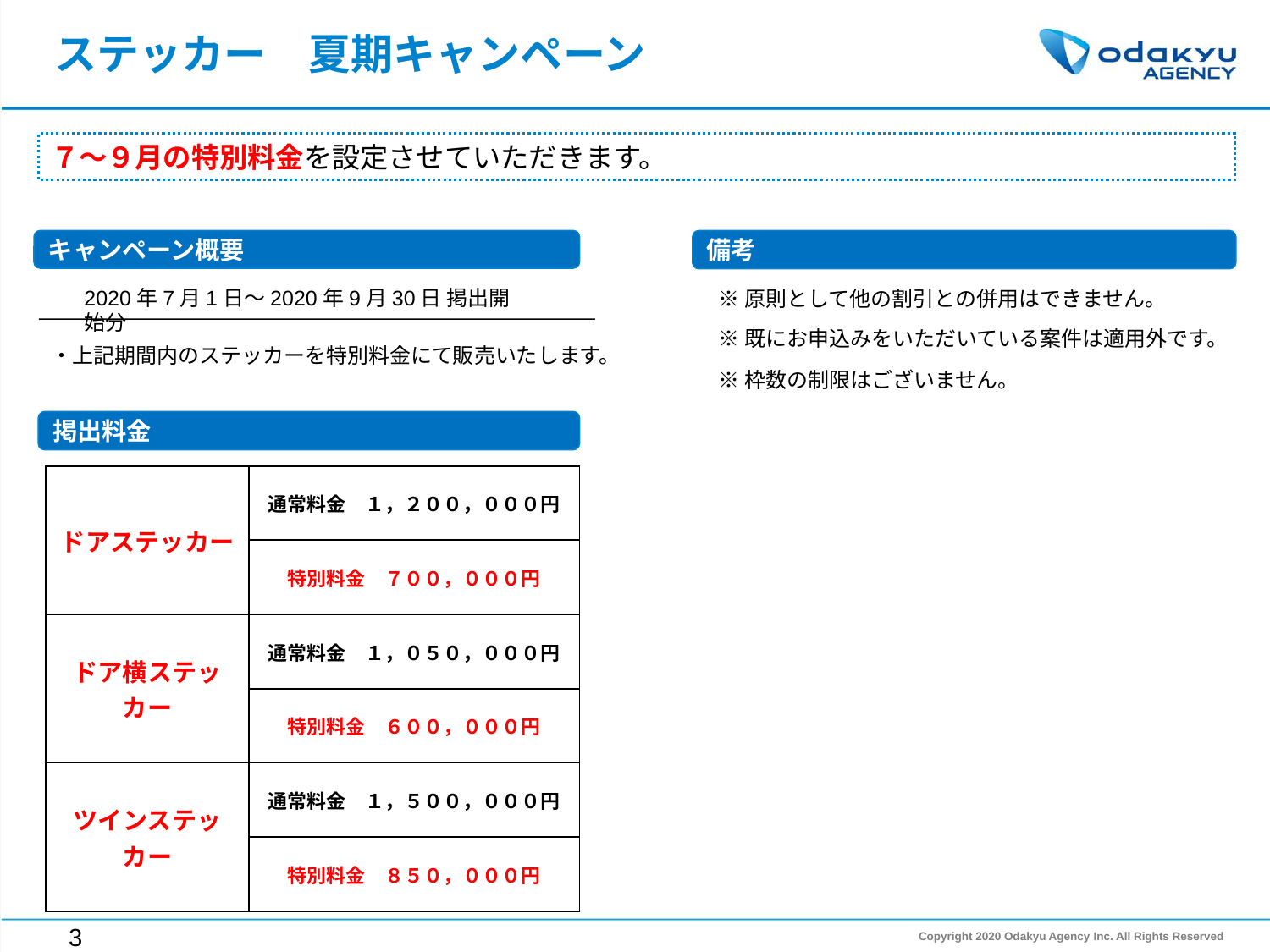

ステッカー　夏期キャンペーン
７～９月の特別料金を設定させていただきます。
キャンペーン概要
備考
2020年7月1日～2020年9月30日 掲出開始分
※原則として他の割引との併用はできません。
※既にお申込みをいただいている案件は適用外です。

・上記期間内のステッカーを特別料金にて販売いたします。
※枠数の制限はございません。
掲出料金
| ドアステッカー | 通常料金　１，２００，０００円 |
| --- | --- |
|  | 特別料金　７００，０００円 |
| ドア横ステッカー | 通常料金　１，０５０，０００円 |
|  | 特別料金　６００，０００円 |
| ツインステッカー | 通常料金　１，５００，０００円 |
|  | 特別料金　８５０，０００円 |
3